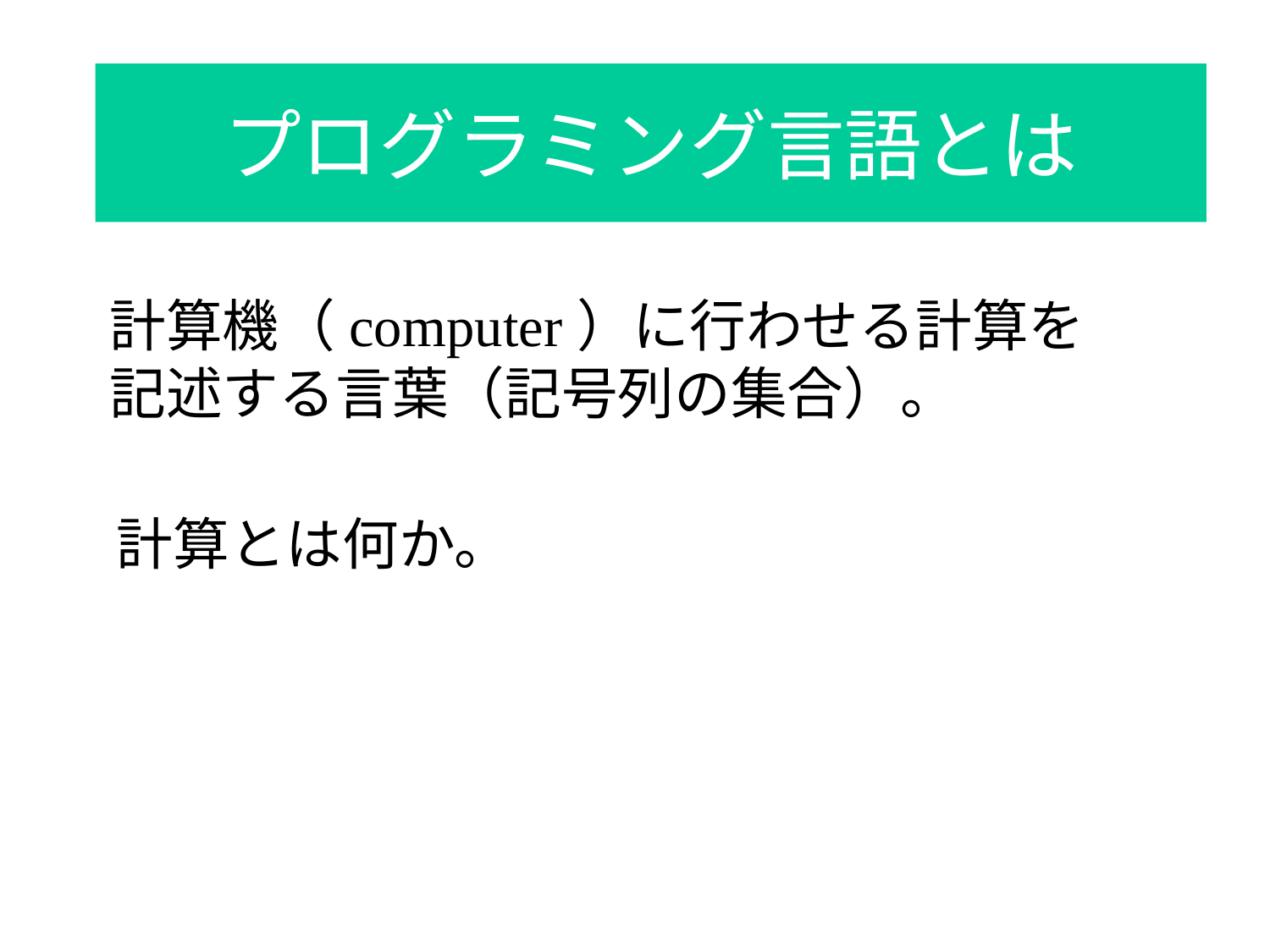

# プログラミング言語とは
計算機（computer）に行わせる計算を記述する言葉（記号列の集合）。
計算とは何か。